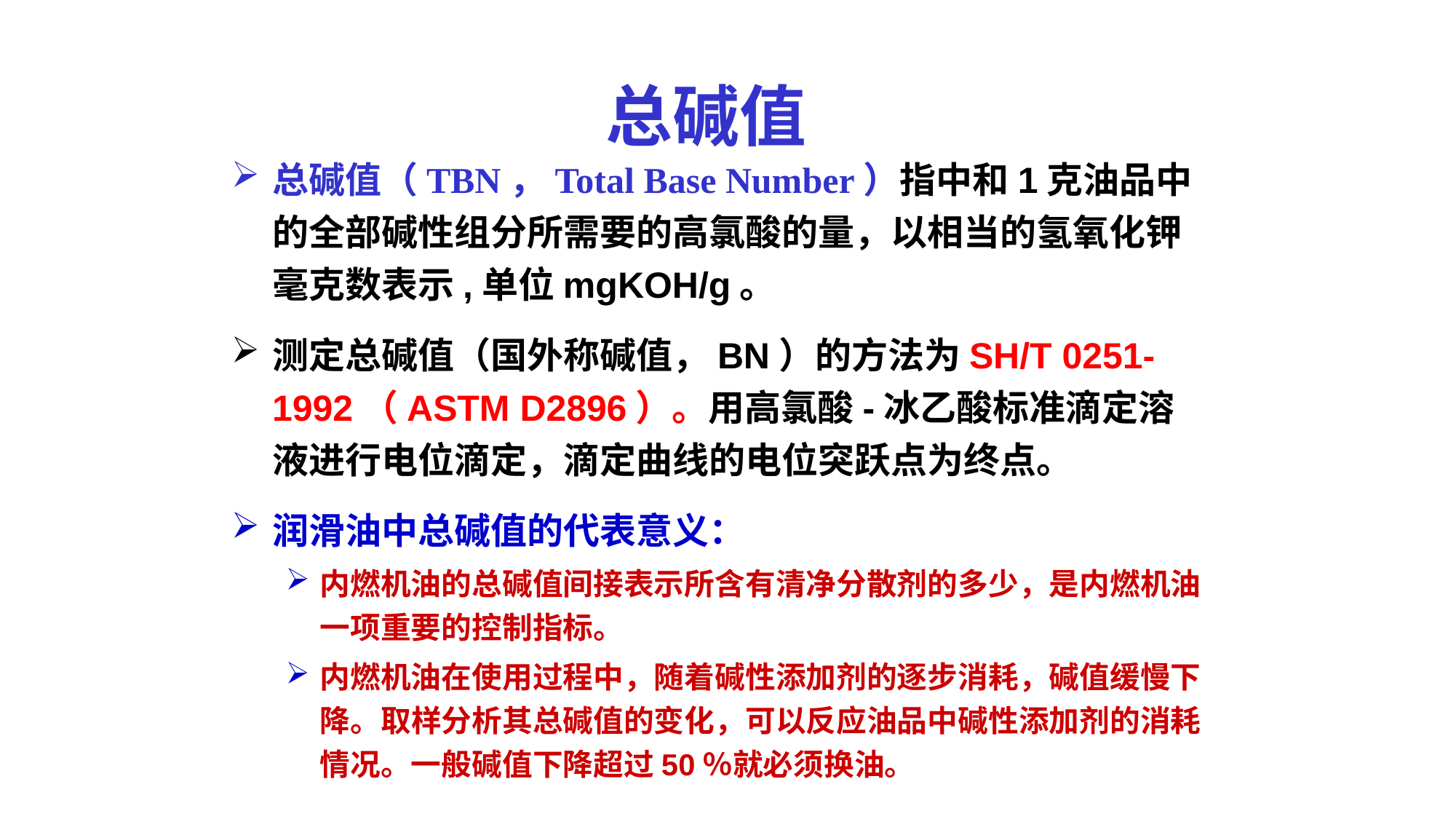

总碱值
总碱值（TBN，Total Base Number）指中和1克油品中的全部碱性组分所需要的高氯酸的量，以相当的氢氧化钾毫克数表示,单位mgKOH/g。
测定总碱值（国外称碱值，BN）的方法为SH/T 0251-1992（ASTM D2896）。用高氯酸-冰乙酸标准滴定溶液进行电位滴定，滴定曲线的电位突跃点为终点。
润滑油中总碱值的代表意义：
内燃机油的总碱值间接表示所含有清净分散剂的多少，是内燃机油一项重要的控制指标。
内燃机油在使用过程中，随着碱性添加剂的逐步消耗，碱值缓慢下降。取样分析其总碱值的变化，可以反应油品中碱性添加剂的消耗情况。一般碱值下降超过50％就必须换油。